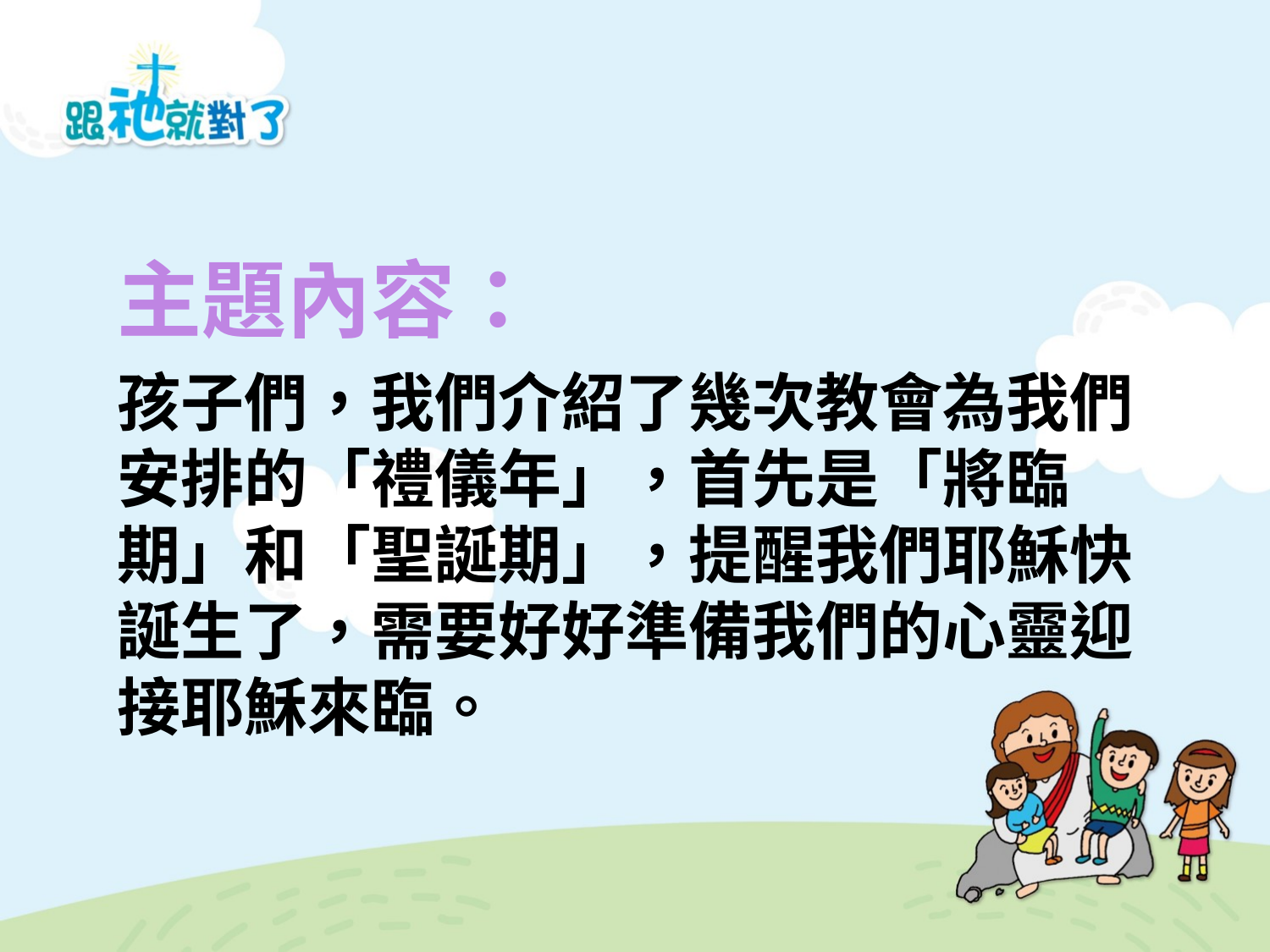

主題內容：
孩子們，我們介紹了幾次教會為我們安排的「禮儀年」，首先是「將臨期」和「聖誕期」，提醒我們耶穌快誕生了，需要好好準備我們的心靈迎接耶穌來臨。